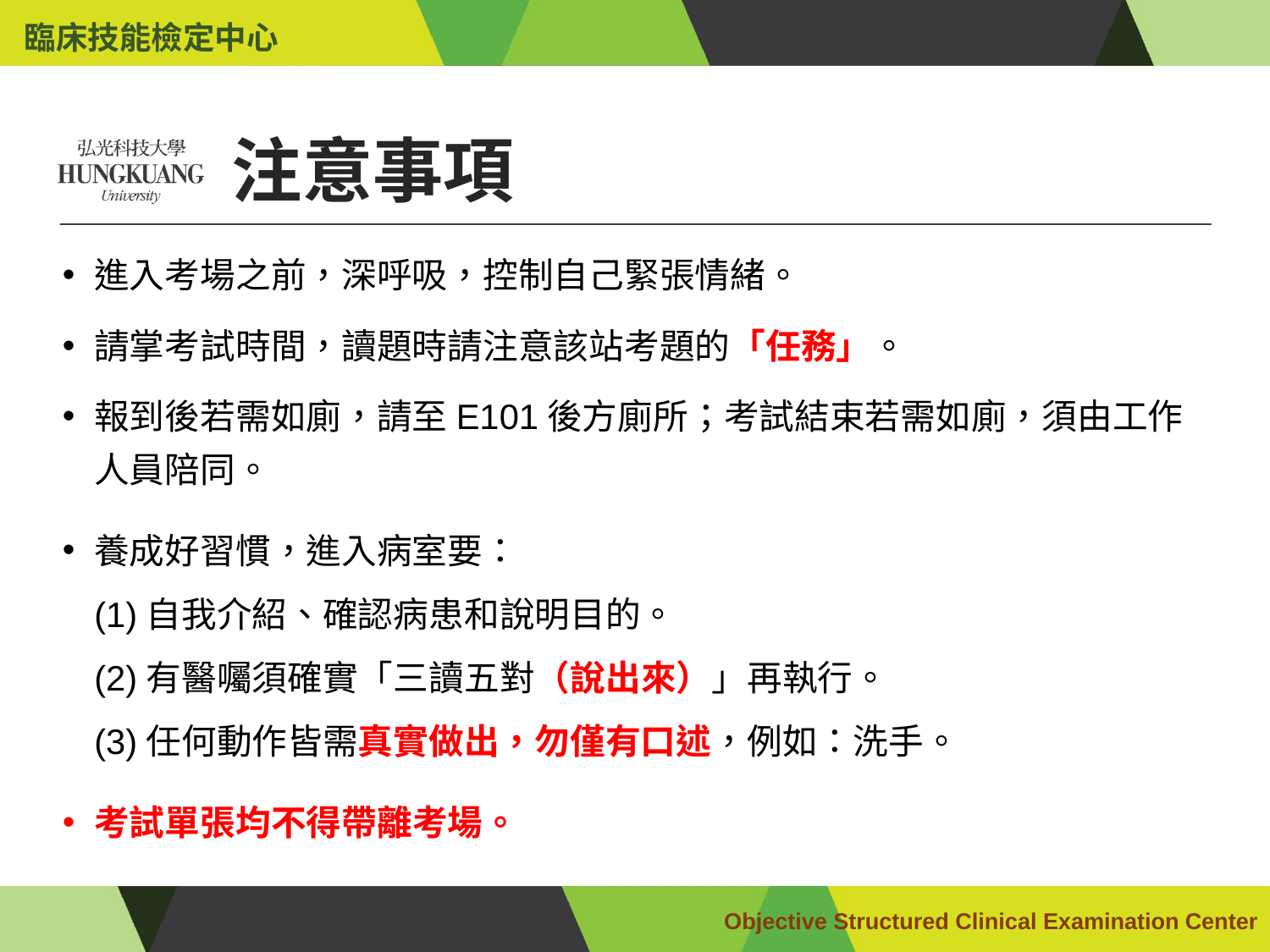

臨床技能檢定中心
# 注意事項
進入考場之前，深呼吸，控制自己緊張情緒。
請掌考試時間，讀題時請注意該站考題的「任務」。
報到後若需如廁，請至E101後方廁所；考試結束若需如廁，須由工作人員陪同。
養成好習慣，進入病室要：
(1)自我介紹、確認病患和說明目的。
(2)有醫囑須確實「三讀五對（說出來）」再執行。
(3)任何動作皆需真實做出，勿僅有口述，例如：洗手。
考試單張均不得帶離考場。
Objective Structured Clinical Examination Center